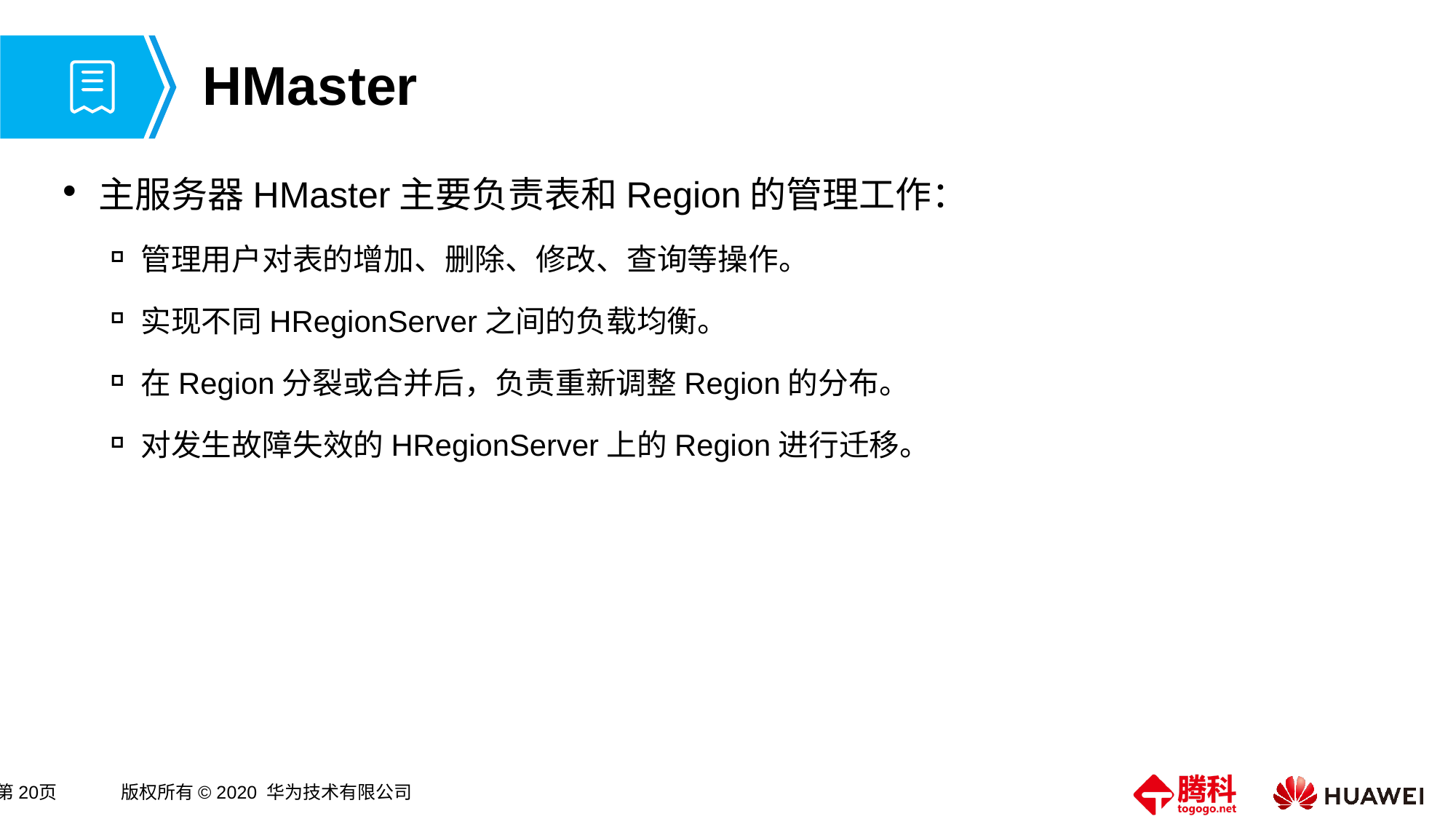

# HMaster
主服务器HMaster主要负责表和Region的管理工作：
管理用户对表的增加、删除、修改、查询等操作。
实现不同HRegionServer之间的负载均衡。
在Region分裂或合并后，负责重新调整Region的分布。
对发生故障失效的HRegionServer上的Region进行迁移。